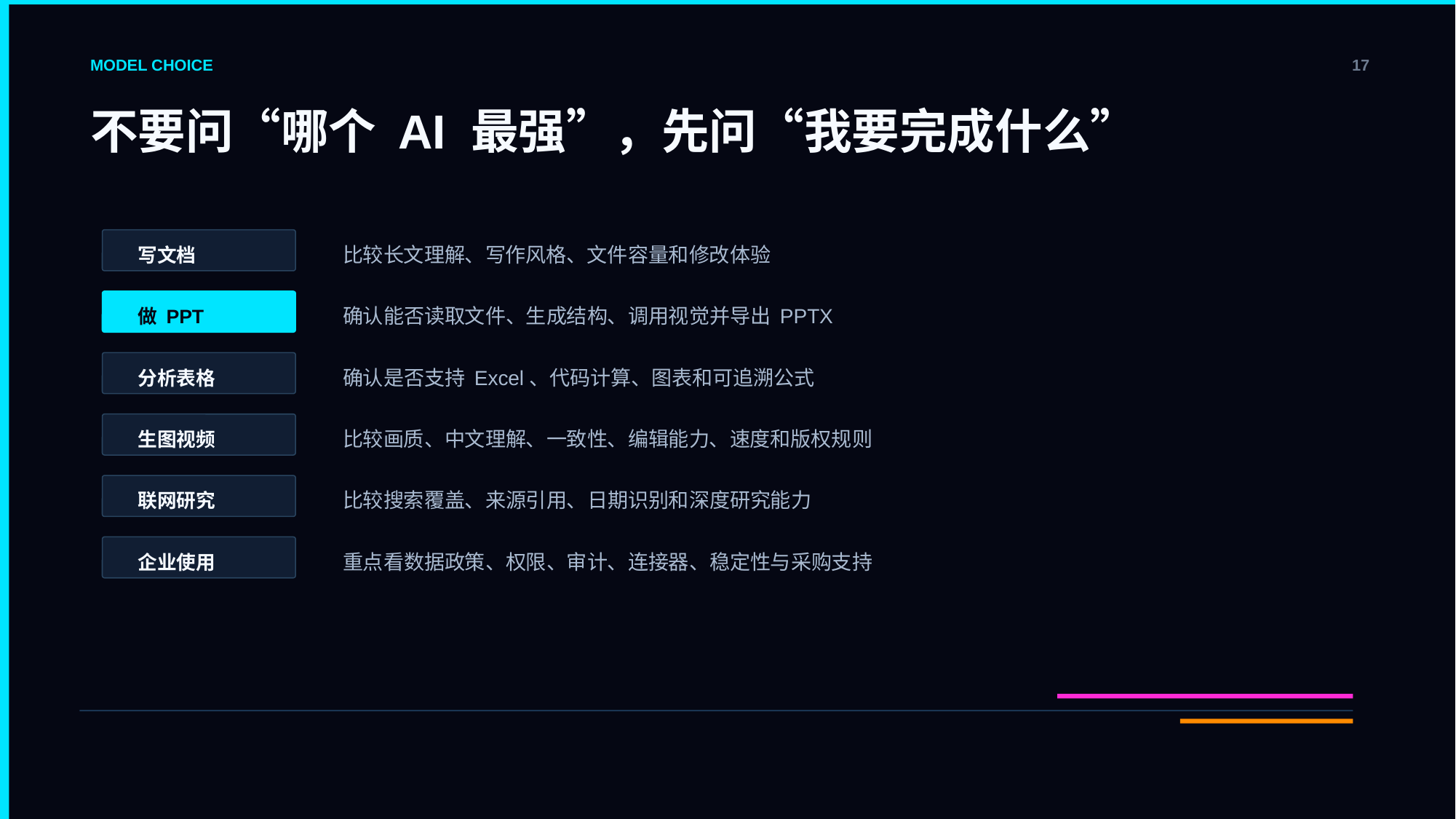

MODEL CHOICE
17
不要问“哪个 AI 最强”，先问“我要完成什么”

比较长文理解、写作风格、文件容量和修改体验
写文档

确认能否读取文件、生成结构、调用视觉并导出 PPTX
做 PPT

确认是否支持 Excel、代码计算、图表和可追溯公式
分析表格

比较画质、中文理解、一致性、编辑能力、速度和版权规则
生图视频

比较搜索覆盖、来源引用、日期识别和深度研究能力
联网研究

重点看数据政策、权限、审计、连接器、稳定性与采购支持
企业使用